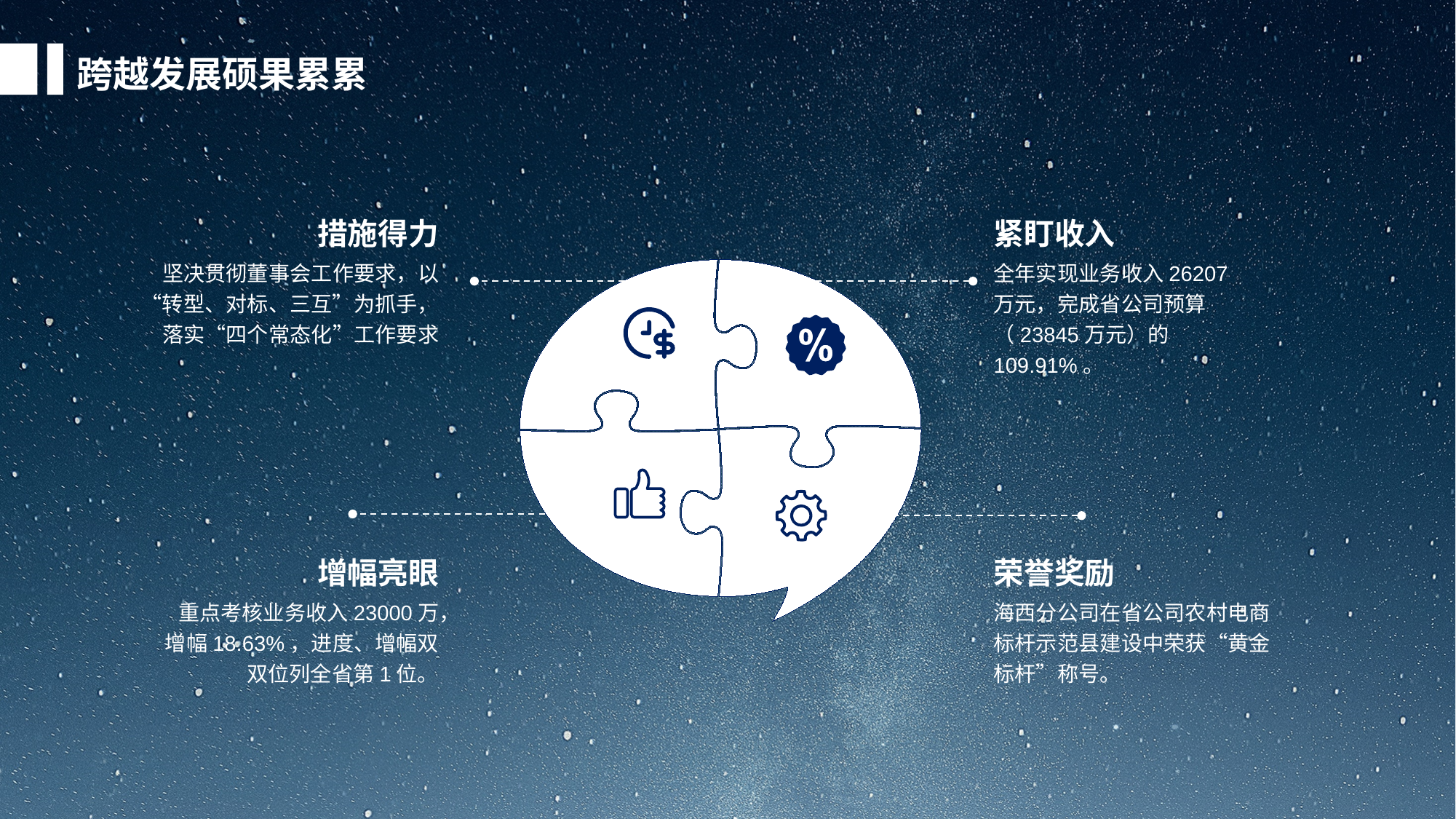

跨越发展硕果累累
措施得力
坚决贯彻董事会工作要求，以“转型、对标、三互”为抓手，落实“四个常态化”工作要求
紧盯收入
全年实现业务收入26207万元，完成省公司预算（23845万元）的109.91%。

增幅亮眼
重点考核业务收入23000万，增幅18.63%，进度、增幅双双位列全省第1位。
荣誉奖励
海西分公司在省公司农村电商标杆示范县建设中荣获“黄金标杆”称号。